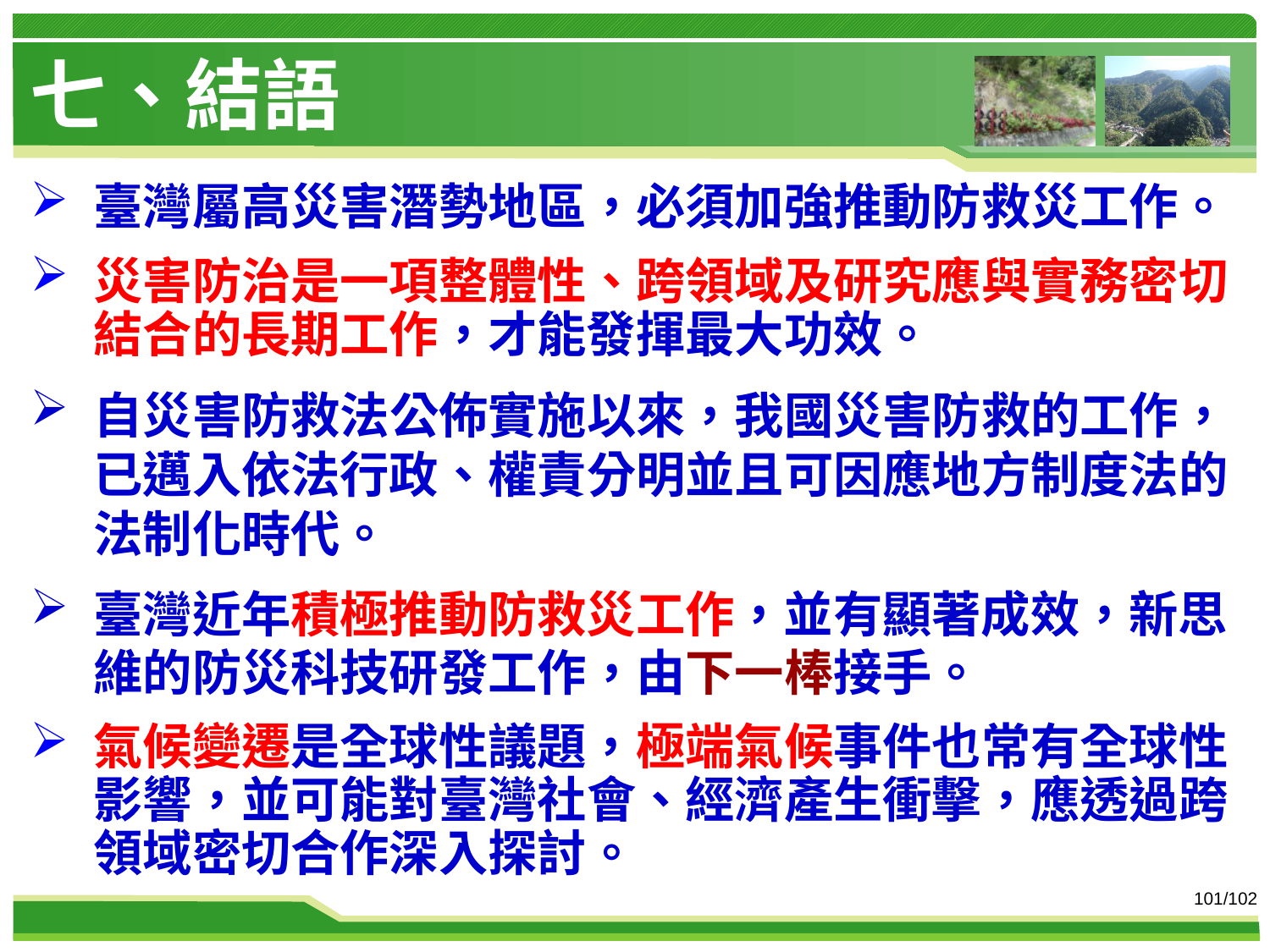

七、結語
臺灣屬高災害潛勢地區，必須加強推動防救災工作。
災害防治是一項整體性、跨領域及研究應與實務密切結合的長期工作，才能發揮最大功效。
自災害防救法公佈實施以來，我國災害防救的工作，已邁入依法行政、權責分明並且可因應地方制度法的法制化時代。
臺灣近年積極推動防救災工作，並有顯著成效，新思維的防災科技研發工作，由下一棒接手。
氣候變遷是全球性議題，極端氣候事件也常有全球性影響，並可能對臺灣社會、經濟產生衝擊，應透過跨領域密切合作深入探討。
101/102